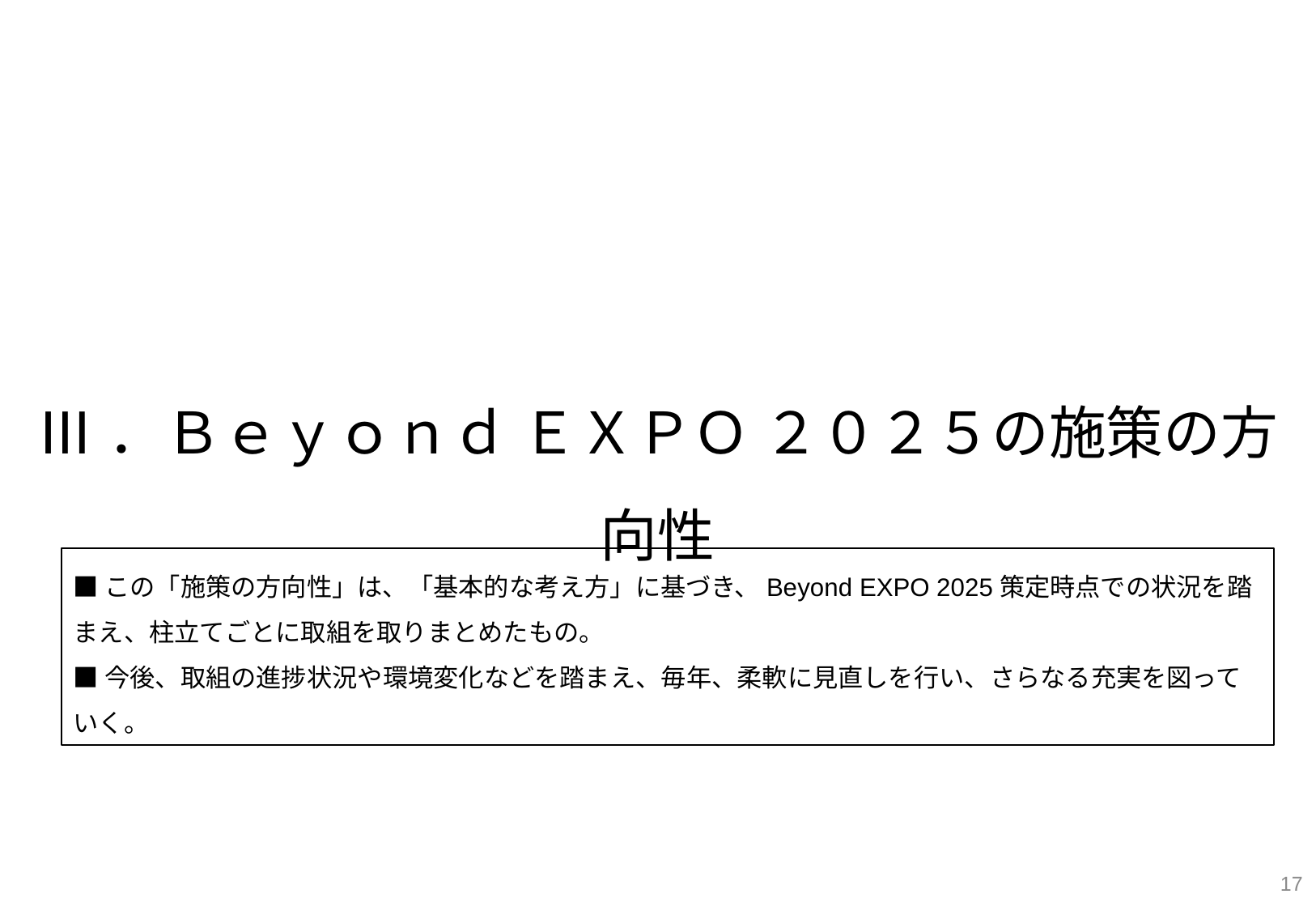

Ⅲ．Ｂｅｙｏｎｄ ＥＸＰＯ ２０２５の施策の方向性
■この「施策の方向性」は、「基本的な考え方」に基づき、Beyond EXPO 2025策定時点での状況を踏まえ、柱立てごとに取組を取りまとめたもの。
■今後、取組の進捗状況や環境変化などを踏まえ、毎年、柔軟に見直しを行い、さらなる充実を図っていく。
17